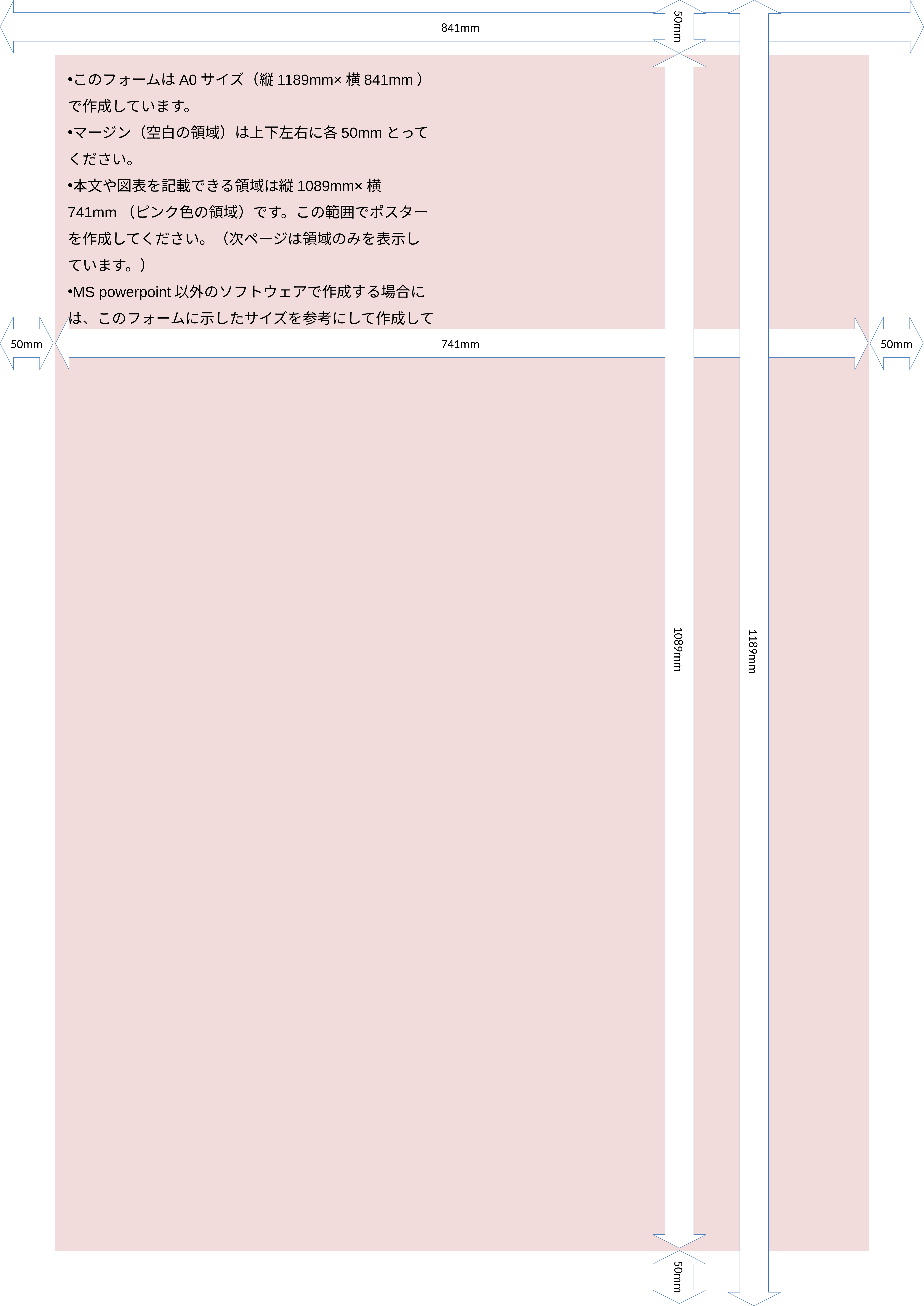

50mm
841mm
このフォームはA0サイズ（縦1189mm×横841mm）で作成しています。
マージン（空白の領域）は上下左右に各50mmとってください。
本文や図表を記載できる領域は縦1089mm×横741mm（ピンク色の領域）です。この範囲でポスターを作成してください。（次ページは領域のみを表示しています。）
MS powerpoint以外のソフトウェアで作成する場合には、このフォームに示したサイズを参考にして作成してください。
50mm
741mm
50mm
1089mm
1189mm
50mm